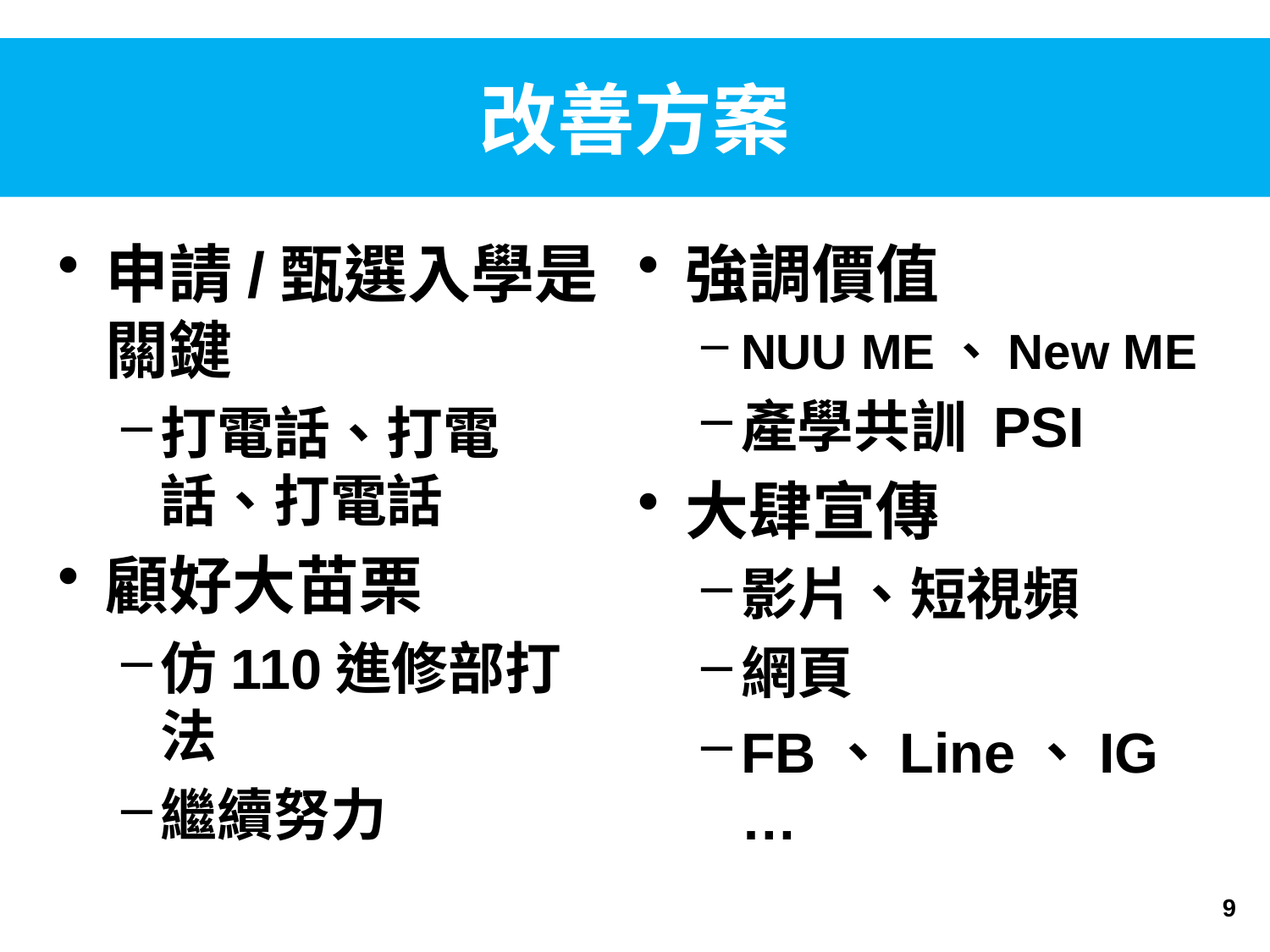

# 改善方案
申請/甄選入學是關鍵
打電話、打電話、打電話
顧好大苗栗
仿110進修部打法
繼續努力
強調價值
NUU ME、New ME
產學共訓 PSI
大肆宣傳
影片、短視頻
網頁
FB、Line、IG…

9